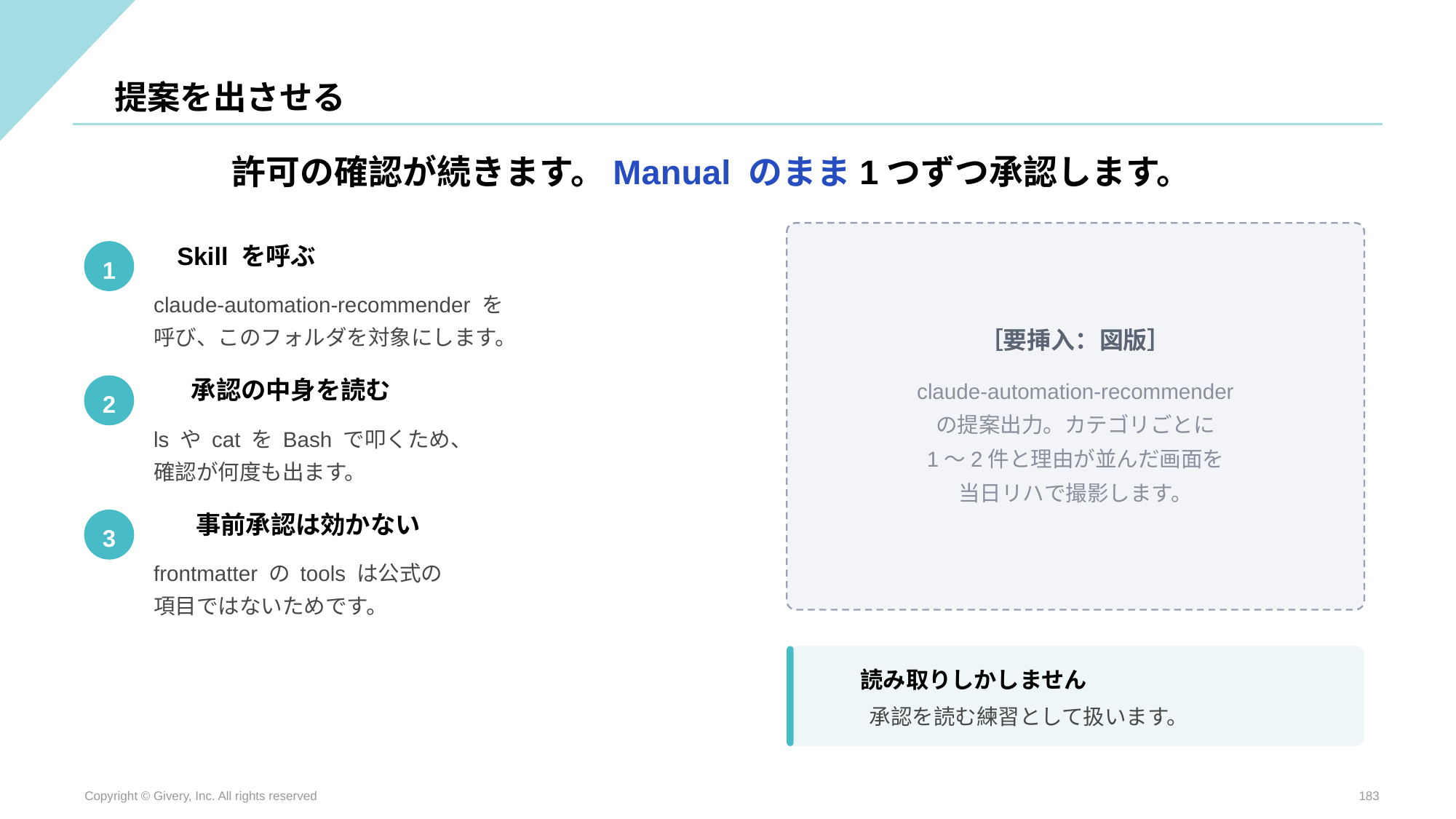

提案を出させる

許可の確認が続きます。Manual のまま1つずつ承認します。

Skill を呼ぶ

1
claude-automation-recommender を
呼び、このフォルダを対象にします。
［要挿入：図版］
承認の中身を読む

claude-automation-recommender
2
の提案出力。カテゴリごとに
ls や cat を Bash で叩くため、
確認が何度も出ます。
1〜2件と理由が並んだ画面を
当日リハで撮影します。
事前承認は効かない

3
frontmatter の tools は公式の
項目ではないためです。

読み取りしかしません
承認を読む練習として扱います。
Copyright © Givery, Inc. All rights reserved
183